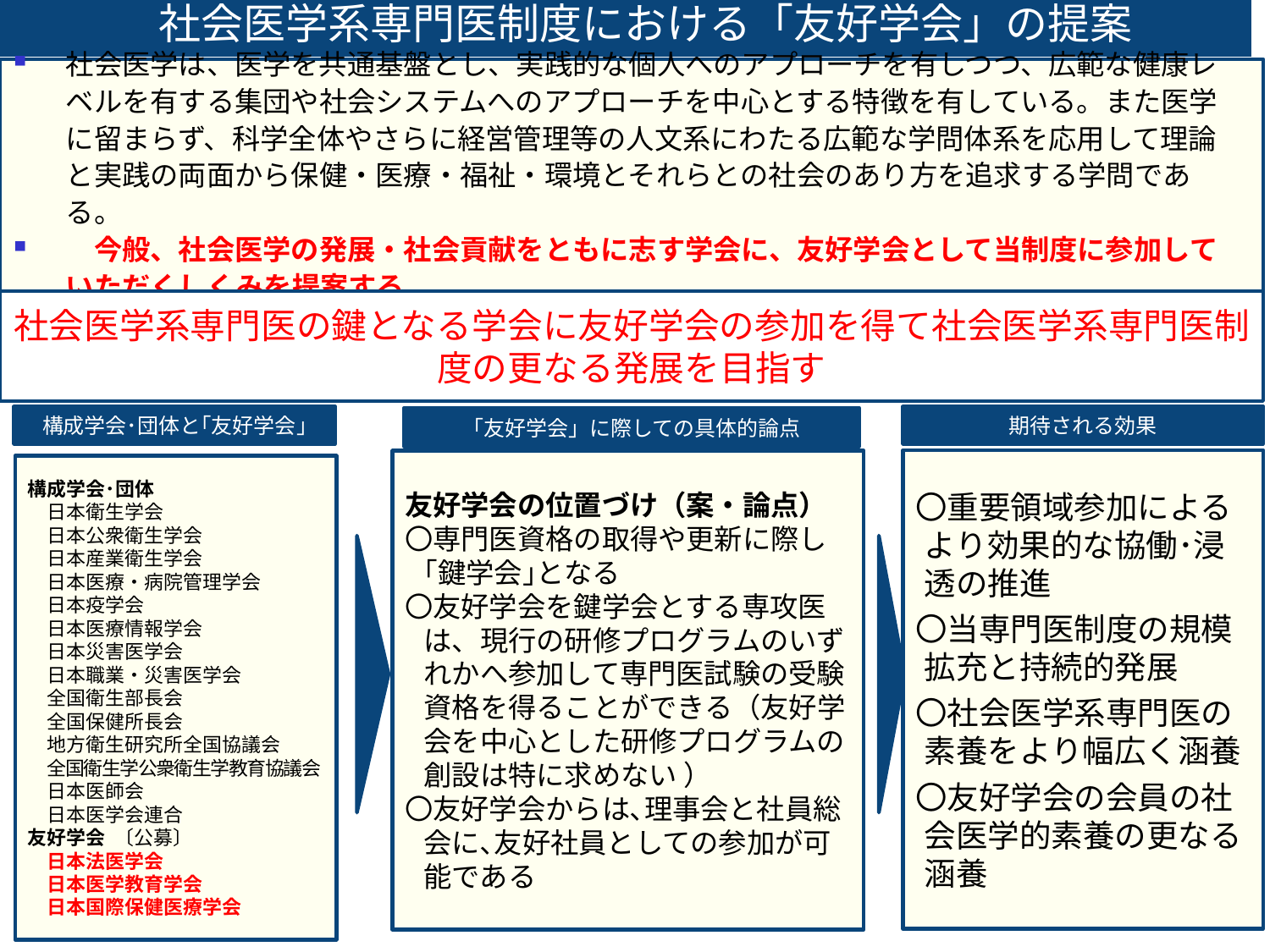

# 社会医学系専門医制度における「友好学会」の提案

社会医学は、医学を共通基盤とし、実践的な個人へのアプローチを有しつつ、広範な健康レベルを有する集団や社会システムへのアプローチを中心とする特徴を有している。また医学に留まらず、科学全体やさらに経営管理等の人文系にわたる広範な学問体系を応用して理論と実践の両面から保健・医療・福祉・環境とそれらとの社会のあり方を追求する学問である。
　今般、社会医学の発展・社会貢献をともに志す学会に、友好学会として当制度に参加していただくしくみを提案する。
社会医学系専門医の鍵となる学会に友好学会の参加を得て社会医学系専門医制度の更なる発展を目指す
期待される効果
構成学会･団体と｢友好学会｣
「友好学会」に際しての具体的論点
〇重要領域参加によるより効果的な協働･浸透の推進
〇当専門医制度の規模拡充と持続的発展
〇社会医学系専門医の素養をより幅広く涵養
〇友好学会の会員の社会医学的素養の更なる涵養
友好学会の位置づけ（案・論点）
〇専門医資格の取得や更新に際し｢鍵学会｣となる
〇友好学会を鍵学会とする専攻医は、現行の研修プログラムのいずれかへ参加して専門医試験の受験資格を得ることができる（友好学会を中心とした研修プログラムの創設は特に求めない ）
〇友好学会からは､理事会と社員総会に､友好社員としての参加が可能である
構成学会･団体
　日本衛生学会
　日本公衆衛生学会
　日本産業衛生学会
　日本医療・病院管理学会
　日本疫学会
　日本医療情報学会
　日本災害医学会
　日本職業・災害医学会
　全国衛生部長会
　全国保健所長会
　地方衛生研究所全国協議会
　全国衛生学公衆衛生学教育協議会
　日本医師会
　日本医学会連合
友好学会  〔公募〕
　日本法医学会
　日本医学教育学会
　日本国際保健医療学会